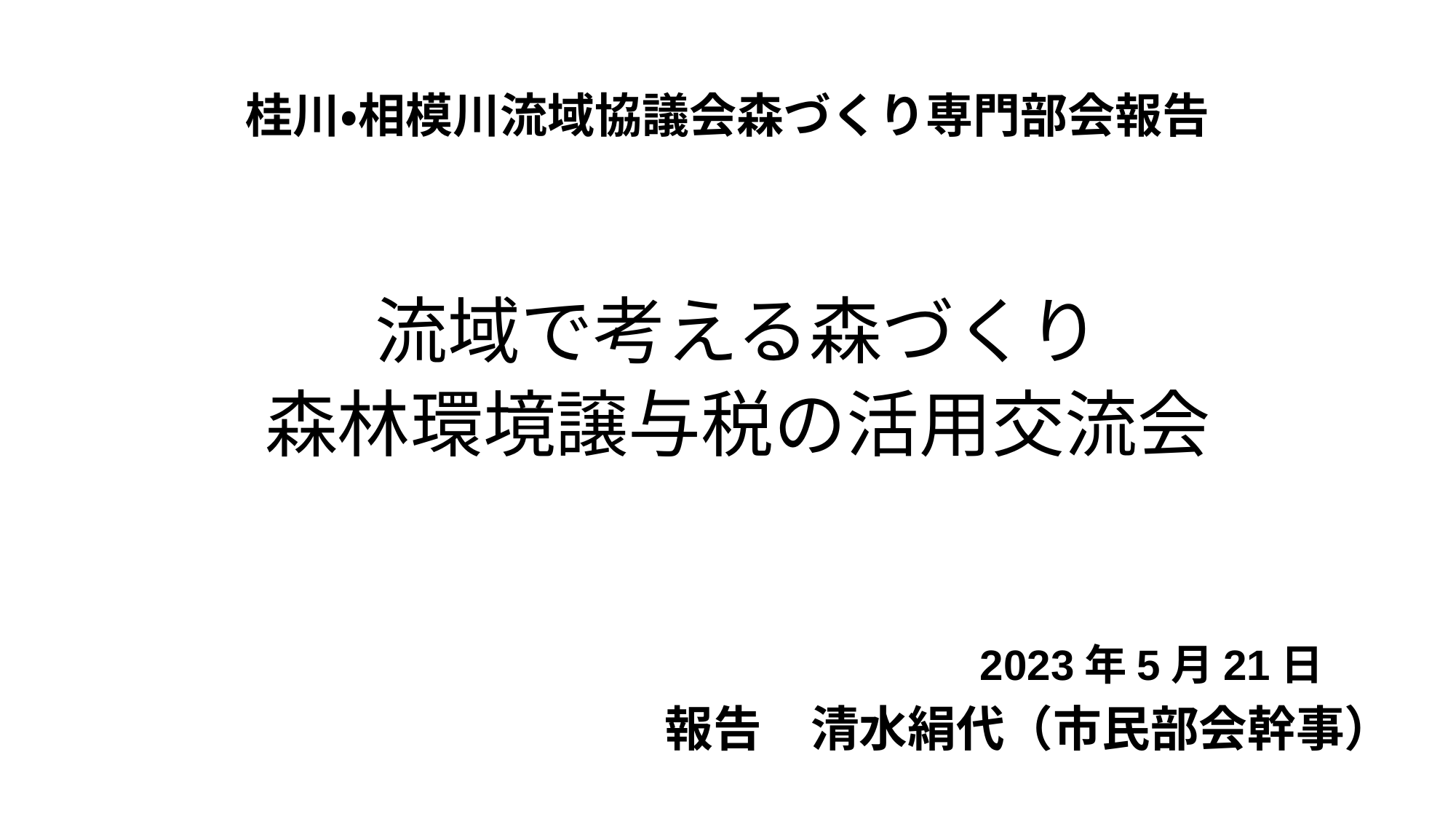

# 桂川・相模川流域協議会森づくり専門部会報告

流域で考える森づくり
森林環境譲与税の活用交流会

　　　　　　　　　　　　　　　　　　　　　　　　　　　2023年5月21日
　　　　　　　　　　　　報告　清水絹代（市民部会幹事）